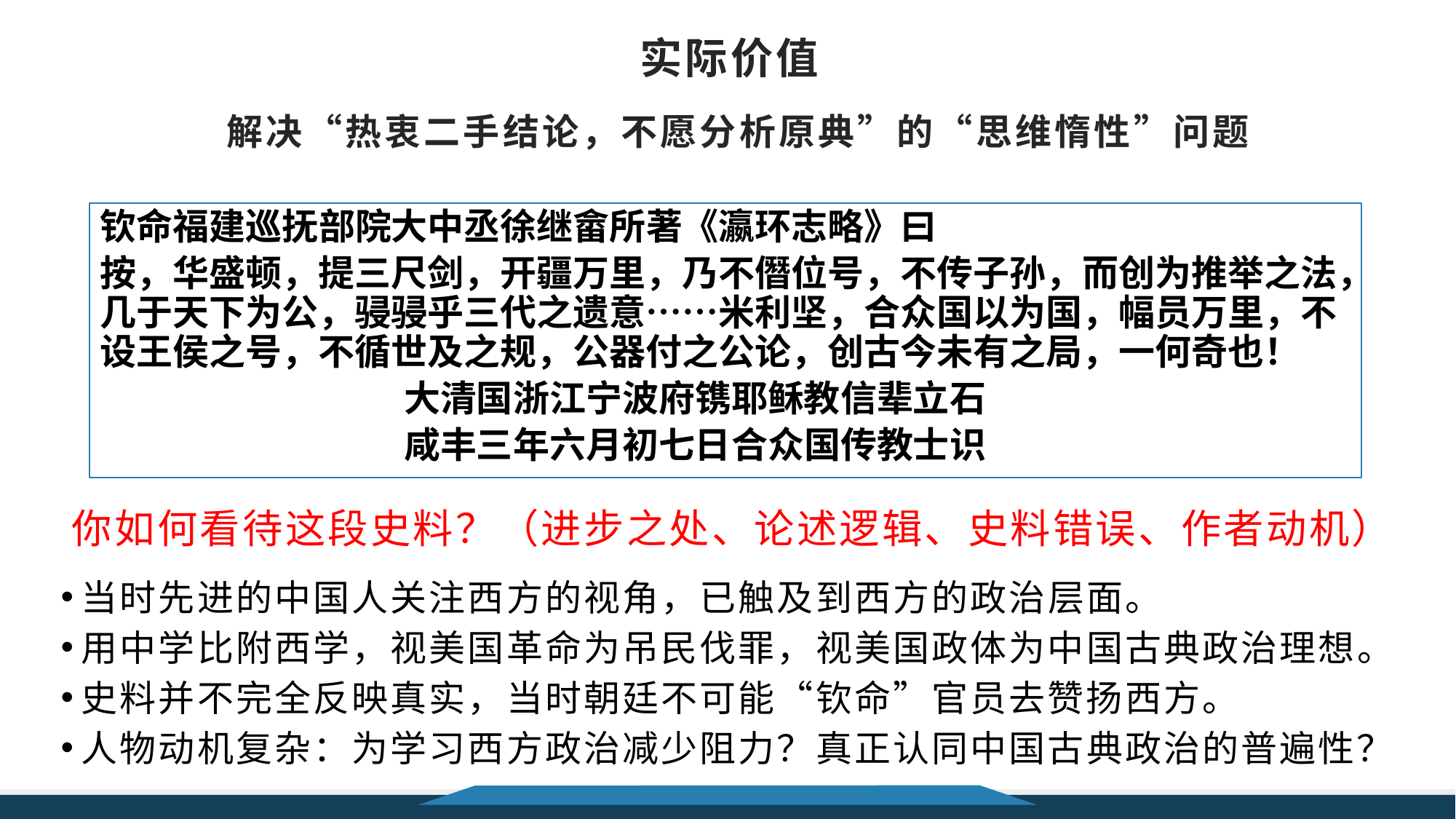

实际价值
解决“热衷二手结论，不愿分析原典”的“思维惰性”问题
钦命福建巡抚部院大中丞徐继畲所著《瀛环志略》曰
按，华盛顿，提三尺剑，开疆万里，乃不僭位号，不传子孙，而创为推举之法，几于天下为公，骎骎乎三代之遗意……米利坚，合众国以为国，幅员万里，不设王侯之号，不循世及之规，公器付之公论，创古今未有之局，一何奇也！
                                    大清国浙江宁波府镌耶稣教信辈立石
                                    咸丰三年六月初七日合众国传教士识
你如何看待这段史料？（进步之处、论述逻辑、史料错误、作者动机）
当时先进的中国人关注西方的视角，已触及到西方的政治层面。
用中学比附西学，视美国革命为吊民伐罪，视美国政体为中国古典政治理想。
史料并不完全反映真实，当时朝廷不可能“钦命”官员去赞扬西方。
人物动机复杂：为学习西方政治减少阻力？真正认同中国古典政治的普遍性？